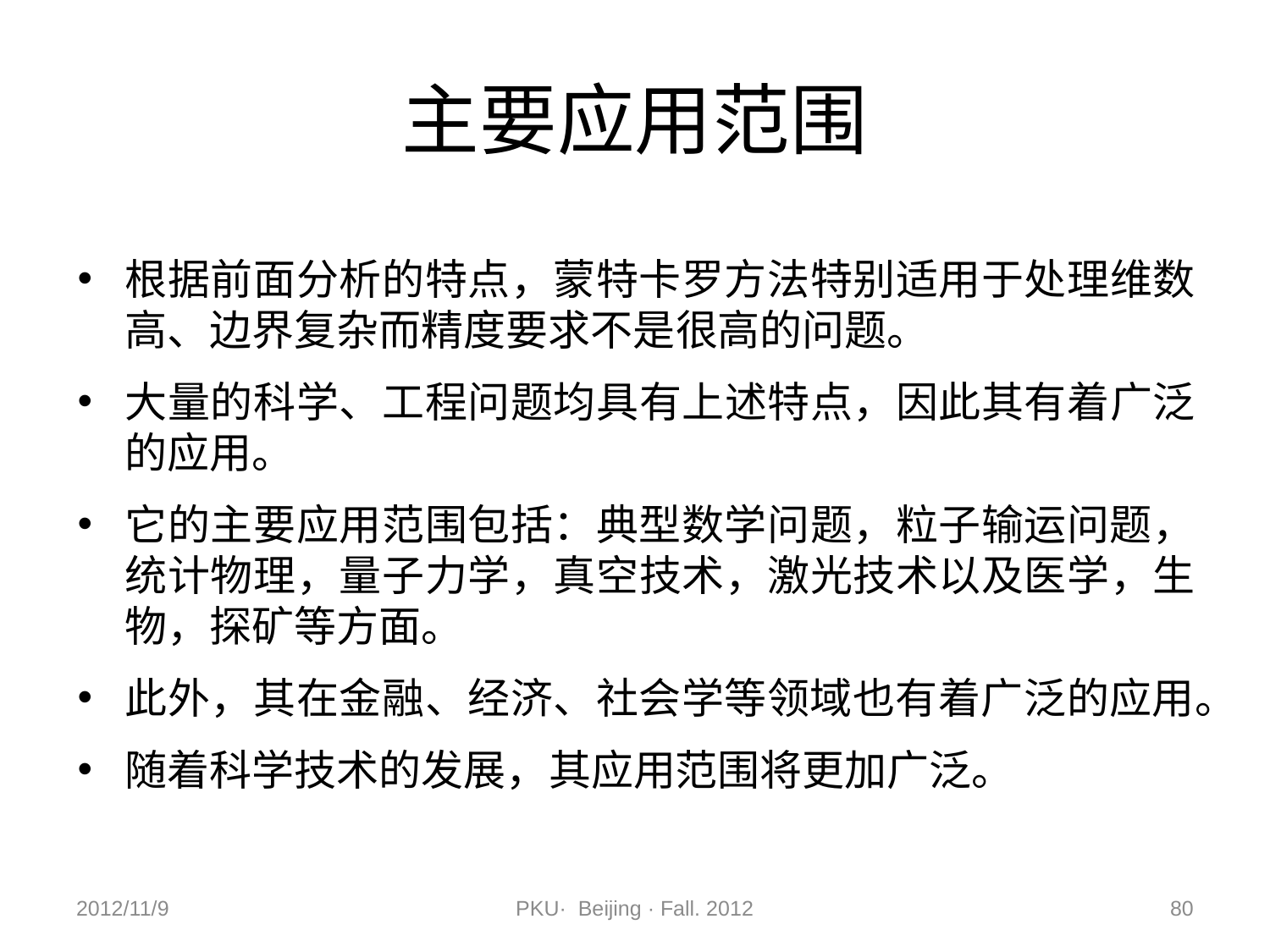

# 主要应用范围
根据前面分析的特点，蒙特卡罗方法特别适用于处理维数高、边界复杂而精度要求不是很高的问题。
大量的科学、工程问题均具有上述特点，因此其有着广泛的应用。
它的主要应用范围包括：典型数学问题，粒子输运问题，统计物理，量子力学，真空技术，激光技术以及医学，生物，探矿等方面。
此外，其在金融、经济、社会学等领域也有着广泛的应用。
随着科学技术的发展，其应用范围将更加广泛。
2012/11/9
PKU·  Beijing · Fall. 2012
80